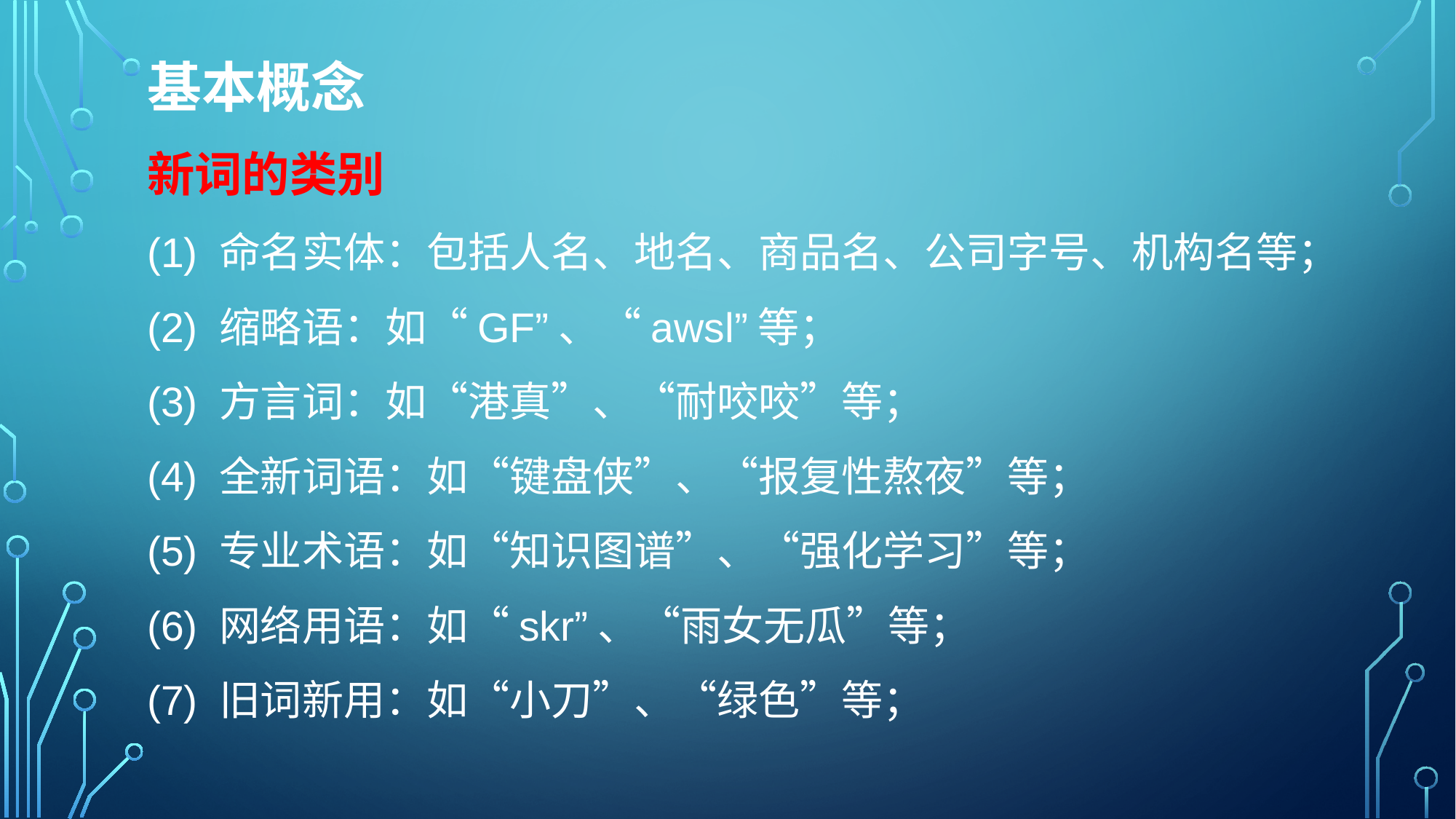

# 基本概念
新词的类别
(1) 命名实体：包括人名、地名、商品名、公司字号、机构名等；
(2) 缩略语：如“GF”、“awsl”等；
(3) 方言词：如“港真”、“耐咬咬”等；
(4) 全新词语：如“键盘侠”、“报复性熬夜”等；
(5) 专业术语：如“知识图谱”、“强化学习”等；
(6) 网络用语：如“skr”、“雨女无瓜”等；
(7) 旧词新用：如“小刀”、“绿色”等；